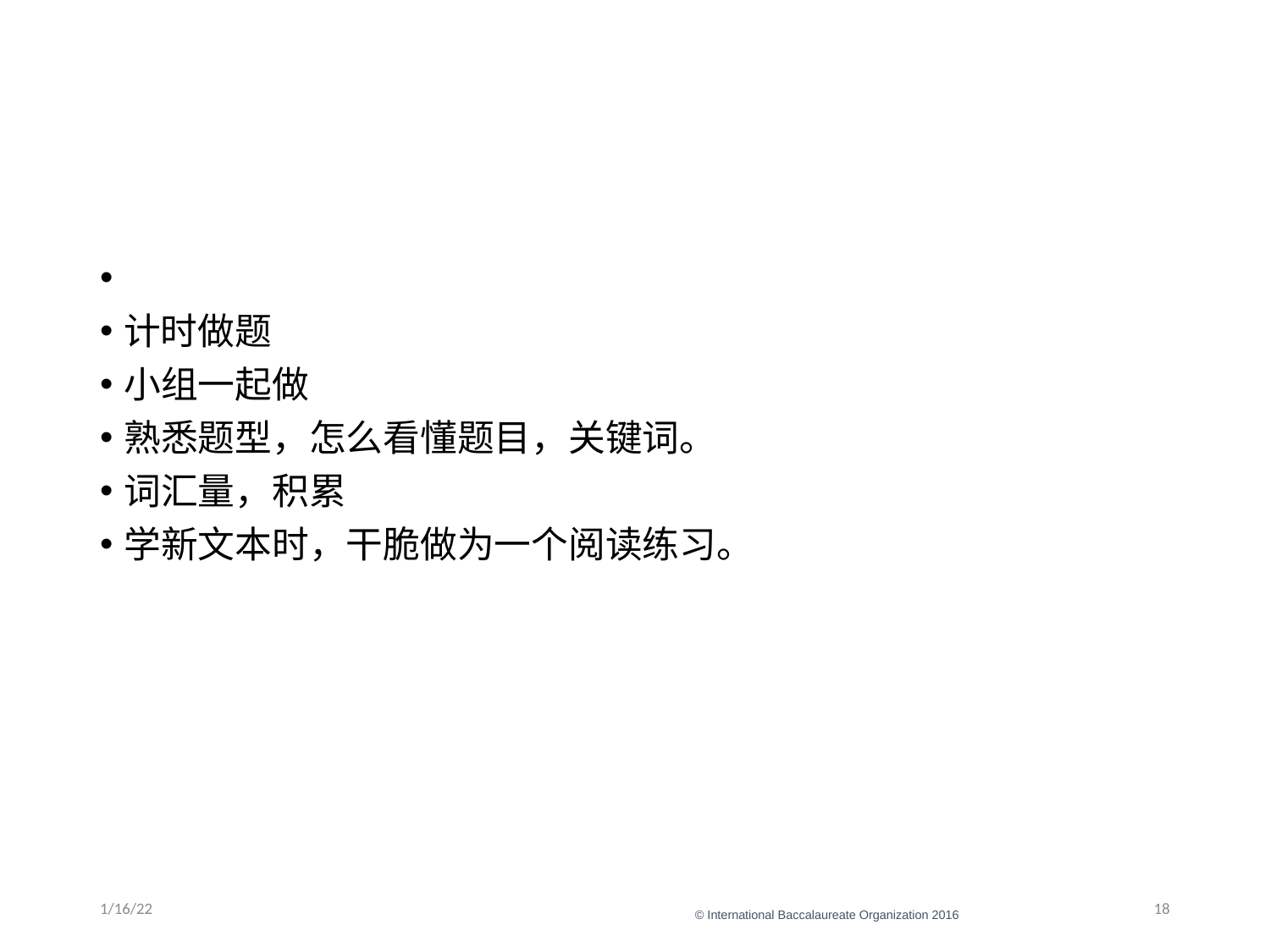

#

计时做题
小组一起做
熟悉题型，怎么看懂题目，关键词。
词汇量，积累
学新文本时，干脆做为一个阅读练习。

1/16/22
18